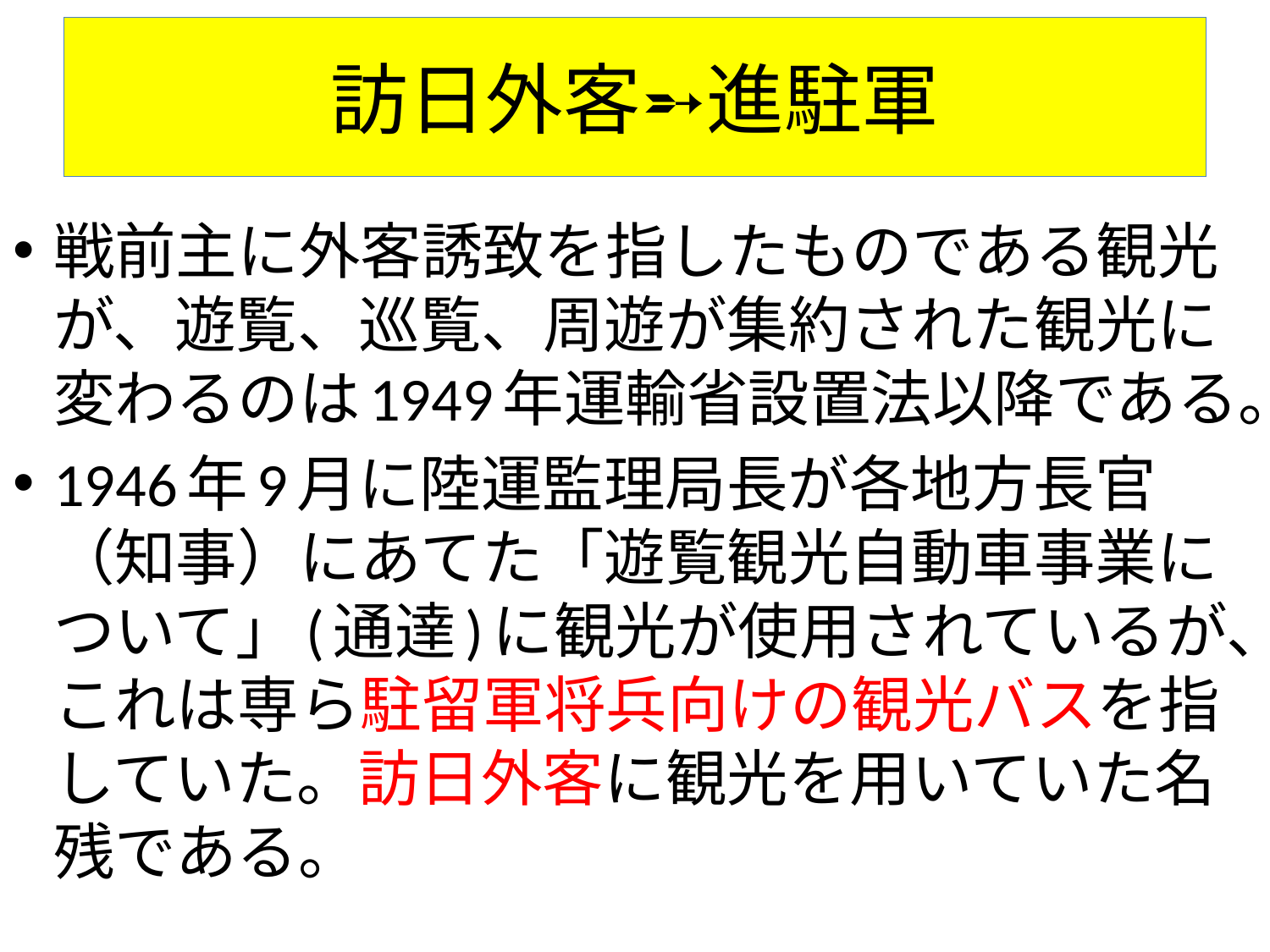

# 訪日外客➵進駐軍
戦前主に外客誘致を指したものである観光が、遊覧、巡覧、周遊が集約された観光に変わるのは1949年運輸省設置法以降である。
1946年9月に陸運監理局長が各地方長官（知事）にあてた「遊覧観光自動車事業について」(通達)に観光が使用されているが、これは専ら駐留軍将兵向けの観光バスを指していた。訪日外客に観光を用いていた名残である。